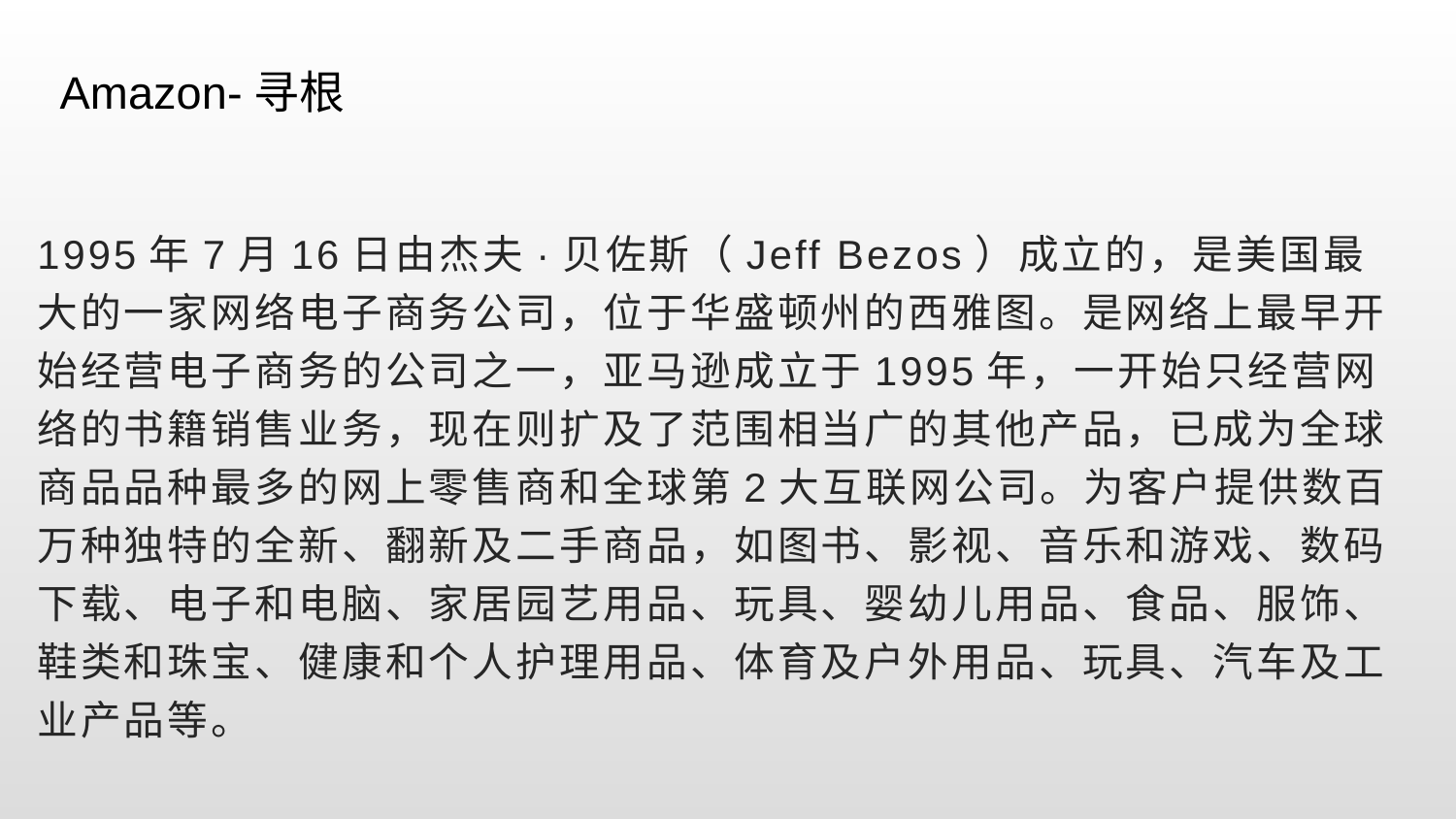

Amazon-寻根
1995年7月16日由杰夫·贝佐斯（Jeff Bezos）成立的，是美国最大的一家网络电子商务公司，位于华盛顿州的西雅图。是网络上最早开始经营电子商务的公司之一，亚马逊成立于1995年，一开始只经营网络的书籍销售业务，现在则扩及了范围相当广的其他产品，已成为全球商品品种最多的网上零售商和全球第2大互联网公司。为客户提供数百万种独特的全新、翻新及二手商品，如图书、影视、音乐和游戏、数码下载、电子和电脑、家居园艺用品、玩具、婴幼儿用品、食品、服饰、鞋类和珠宝、健康和个人护理用品、体育及户外用品、玩具、汽车及工业产品等。